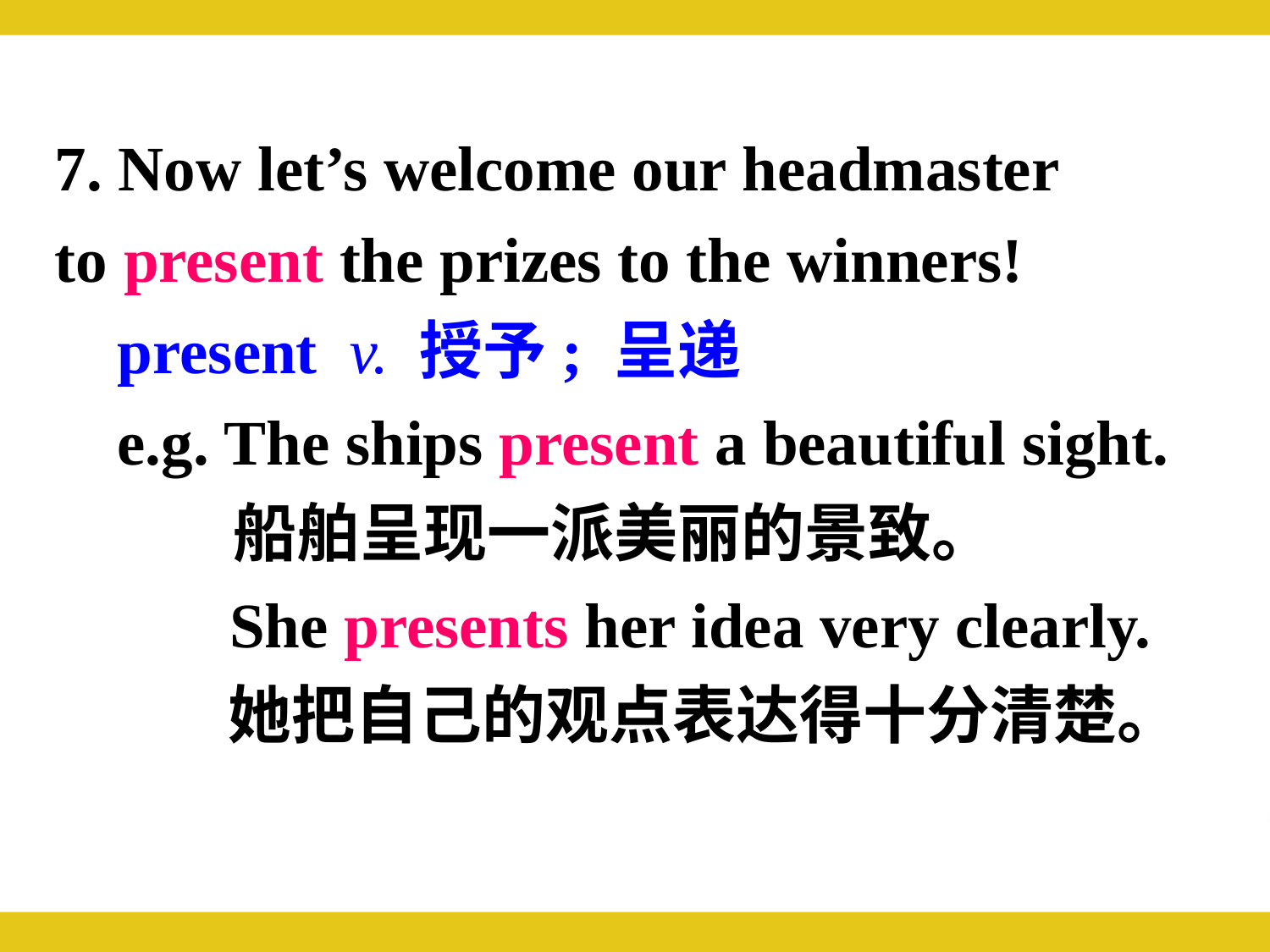

7. Now let’s welcome our headmaster 	to present the prizes to the winners!
	present  v. 授予; 呈递
	e.g. The ships present a beautiful sight.
	       船舶呈现一派美丽的景致。
           She presents her idea very clearly.
           她把自己的观点表达得十分清楚。